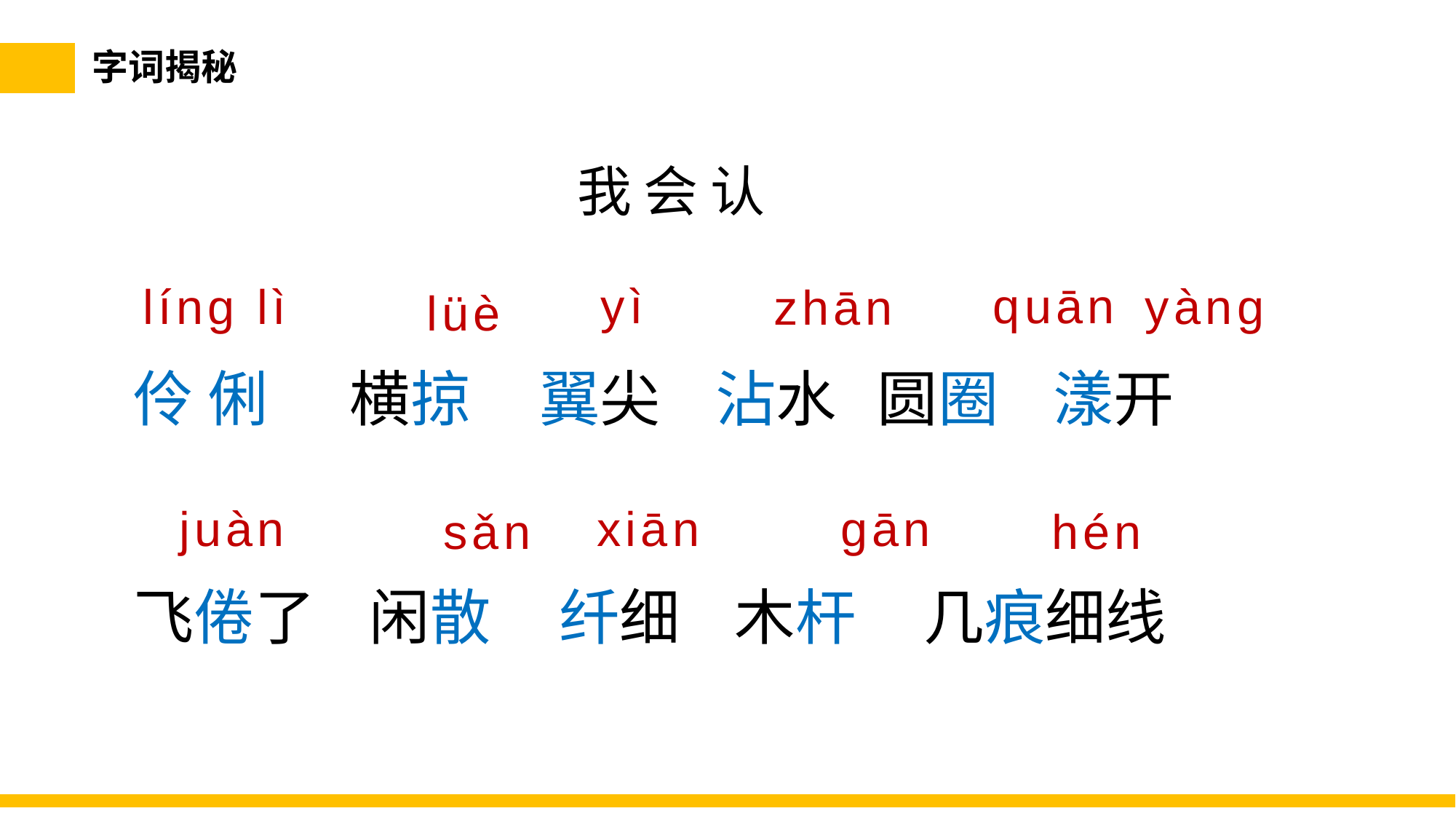

字词揭秘
我 会 认
yì
quān
  yàng
líng lì
 zhān
lüè
伶 俐      横掠     翼尖    沾水   圆圈    漾开

飞倦了    闲散     纤细    木杆     几痕细线
 juàn
 xiān
gān
 sǎn
hén